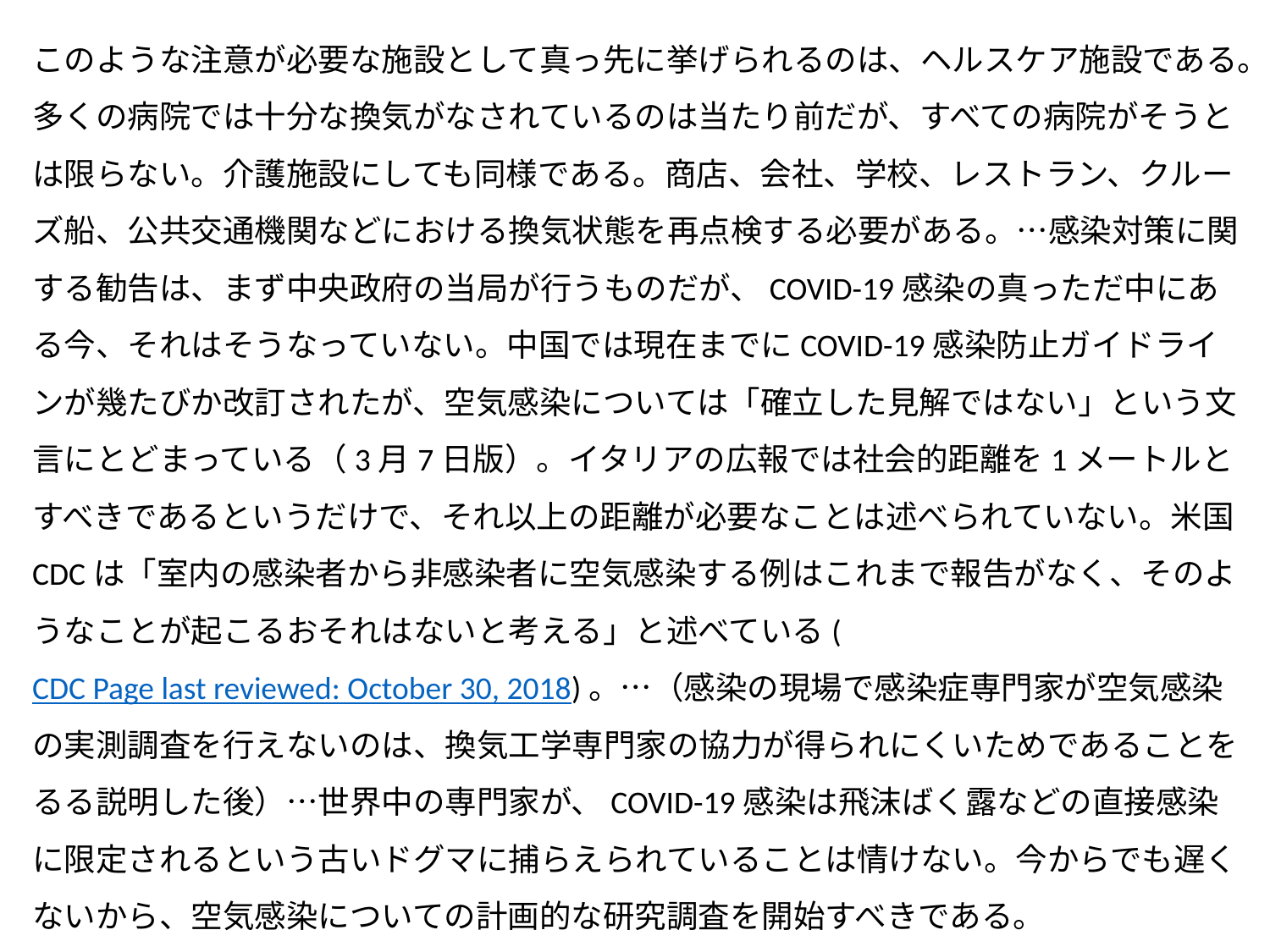

このような注意が必要な施設として真っ先に挙げられるのは、ヘルスケア施設である。多くの病院では十分な換気がなされているのは当たり前だが、すべての病院がそうとは限らない。介護施設にしても同様である。商店、会社、学校、レストラン、クルーズ船、公共交通機関などにおける換気状態を再点検する必要がある。…感染対策に関する勧告は、まず中央政府の当局が行うものだが、COVID-19感染の真っただ中にある今、それはそうなっていない。中国では現在までにCOVID-19感染防止ガイドラインが幾たびか改訂されたが、空気感染については「確立した見解ではない」という文言にとどまっている（3月7日版）。イタリアの広報では社会的距離を1メートルとすべきであるというだけで、それ以上の距離が必要なことは述べられていない。米国CDCは「室内の感染者から非感染者に空気感染する例はこれまで報告がなく、そのようなことが起こるおそれはないと考える」と述べている(CDC Page last reviewed: October 30, 2018)。…（感染の現場で感染症専門家が空気感染の実測調査を行えないのは、換気工学専門家の協力が得られにくいためであることをるる説明した後）…世界中の専門家が、COVID-19感染は飛沫ばく露などの直接感染に限定されるという古いドグマに捕らえられていることは情けない。今からでも遅くないから、空気感染についての計画的な研究調査を開始すべきである。